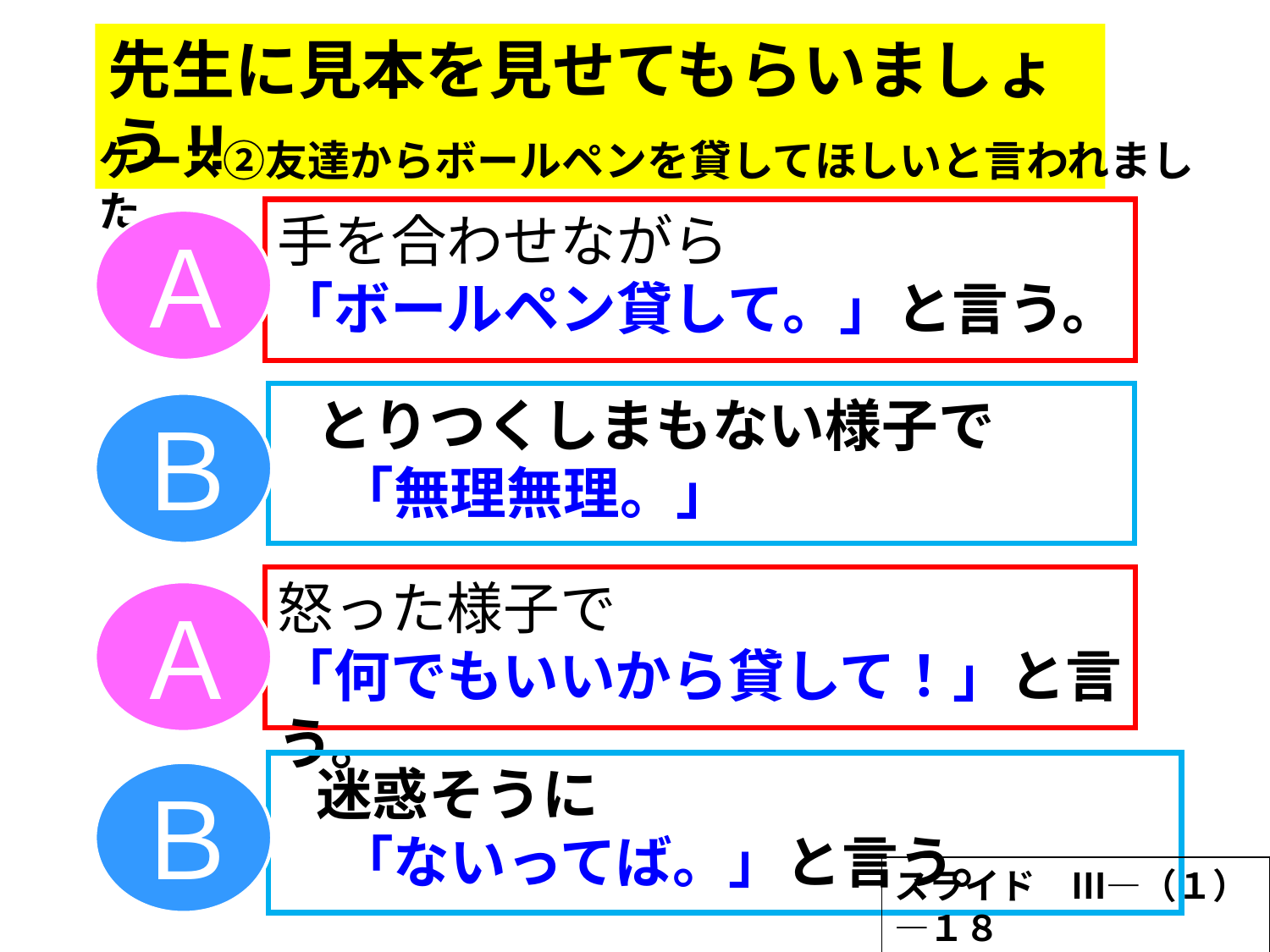

先生に見本を見せてもらいましょう!!
ケース②友達からボールペンを貸してほしいと言われました。

手を合わせながら
「ボールペン貸して。」と言う。
Ａ
　とりつくしまもない様子で
　「無理無理。」
Ｂ
怒った様子で
「何でもいいから貸して！」と言う。
Ａ
　迷惑そうに
　「ないってば。」と言う。
Ｂ
スライド　Ⅲ―（１）―１８